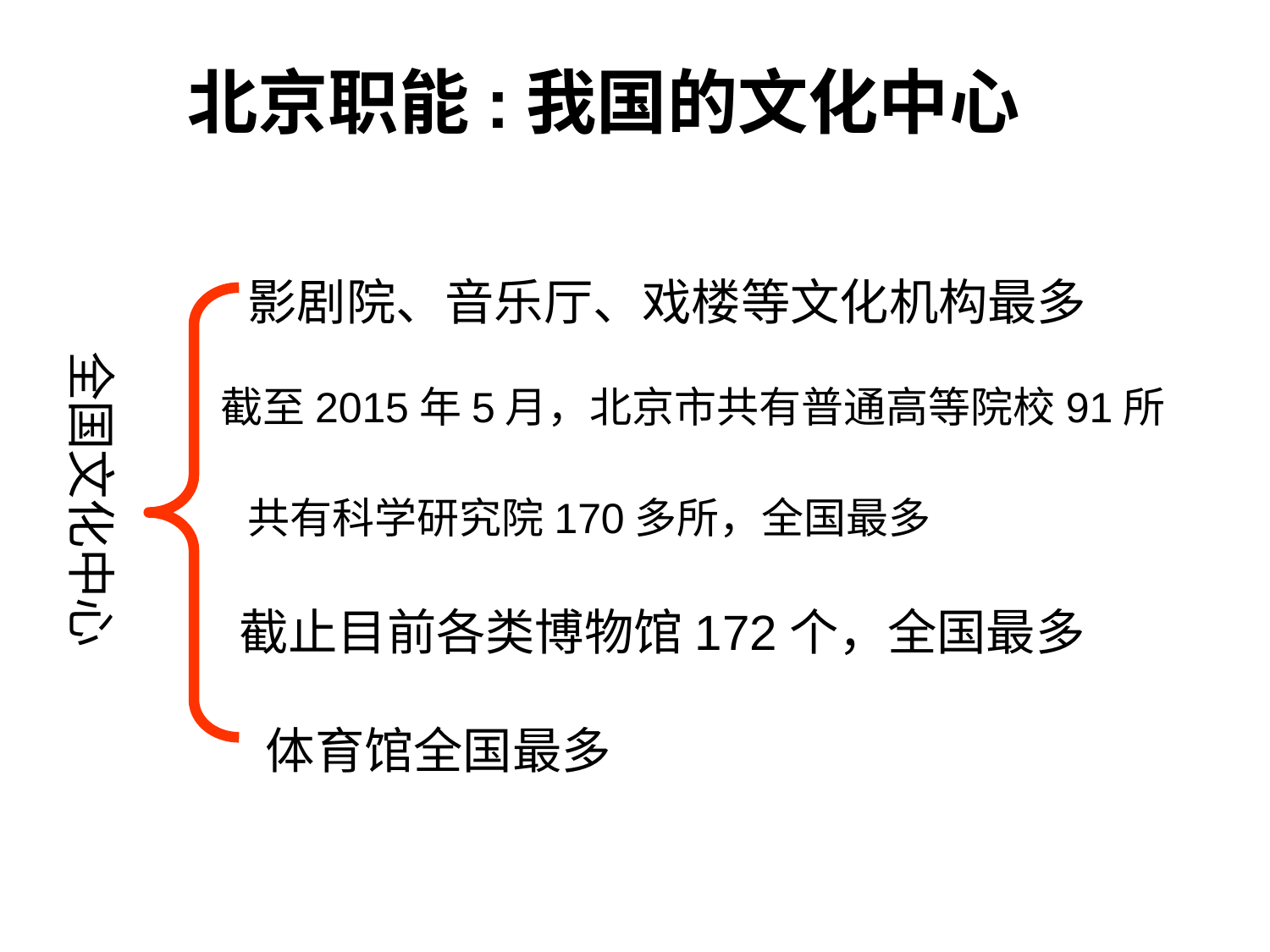

# 北京职能:我国的文化中心
影剧院、音乐厅、戏楼等文化机构最多

 全国文化中心

高等院校120多所,全国最多
截至2015年5月，北京市共有普通高等院校91所
共有科学研究院170多所，全国最多
截止目前各类博物馆172个，全国最多
体育馆全国最多